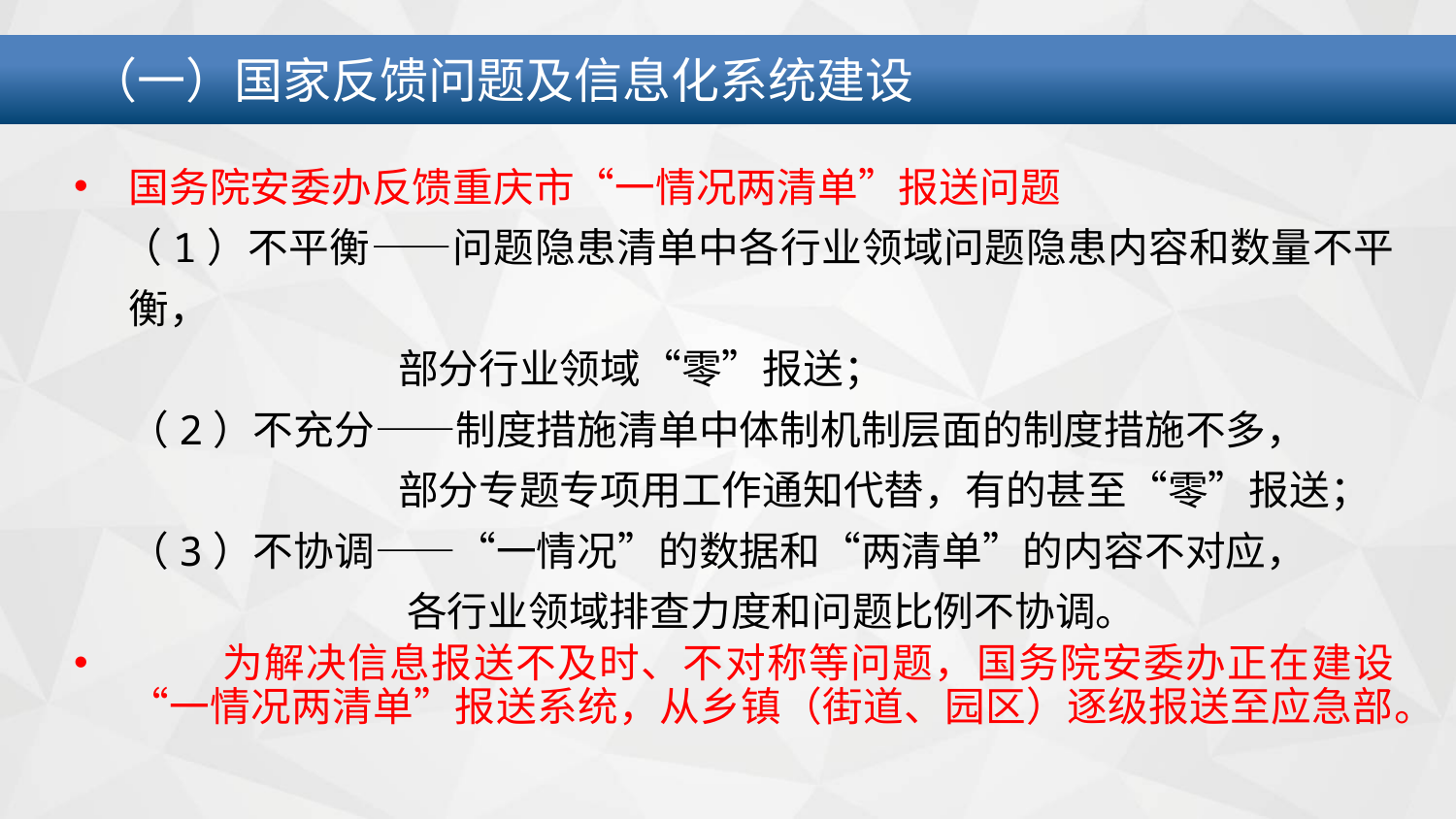

（一）国家反馈问题及信息化系统建设
# 国务院安委办反馈重庆市“一情况两清单”报送问题
    （1）不平衡——问题隐患清单中各行业领域问题隐患内容和数量不平衡，
                                   部分行业领域“零”报送；
     （2）不充分——制度措施清单中体制机制层面的制度措施不多，
                                   部分专题专项用工作通知代替，有的甚至“零”报送；
     （3）不协调——“一情况”的数据和“两清单”的内容不对应，
                                    各行业领域排查力度和问题比例不协调。
        为解决信息报送不及时、不对称等问题，国务院安委办正在建设“一情况两清单”报送系统，从乡镇（街道、园区）逐级报送至应急部。